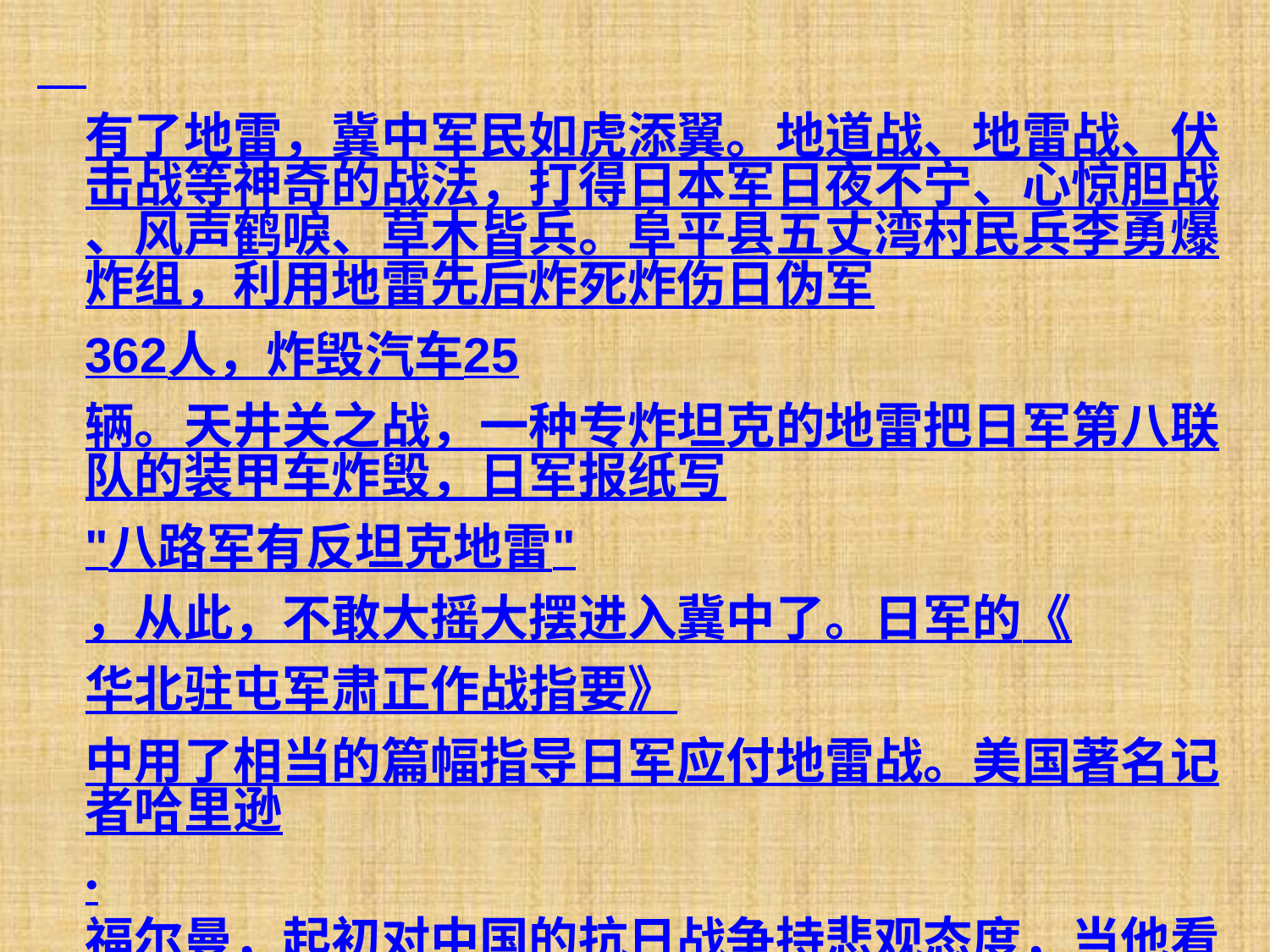

有了地雷，冀中军民如虎添翼。地道战、地雷战、伏击战等神奇的战法，打得日本军日夜不宁、心惊胆战、风声鹤唳、草木皆兵。阜平县五丈湾村民兵李勇爆炸组，利用地雷先后炸死炸伤日伪军362人，炸毁汽车25辆。天井关之战，一种专炸坦克的地雷把日军第八联队的装甲车炸毁，日军报纸写"八路军有反坦克地雷"，从此，不敢大摇大摆进入冀中了。日军的《华北驻屯军肃正作战指要》中用了相当的篇幅指导日军应付地雷战。美国著名记者哈里逊·福尔曼，起初对中国的抗日战争持悲观态度，当他看了冀中的地雷战后说："一个人有相当大的勇气，才能面对敌人可怕的现代化武器想出这些'微不足道'的抵抗方法。"可是，就在冀中地雷战开展得有声有色时，大祸降临到科学家们的头上了。